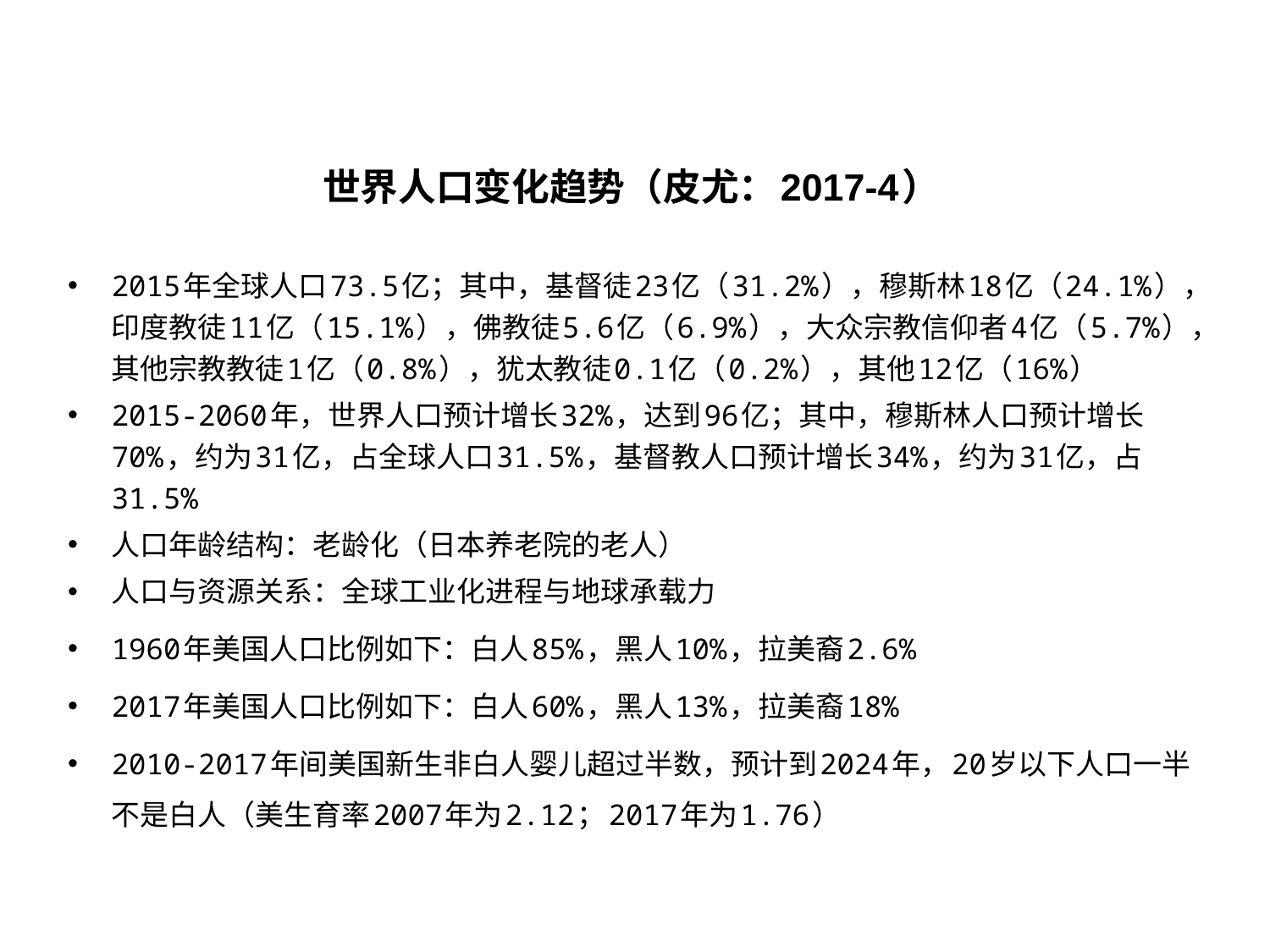

世界人口变化趋势（皮尤：2017-4）

2015年全球人口73.5亿；其中，基督徒23亿（31.2%），穆斯林18亿（24.1%），印度教徒11亿（15.1%），佛教徒5.6亿（6.9%），大众宗教信仰者4亿（5.7%），其他宗教教徒1亿（0.8%），犹太教徒0.1亿（0.2%），其他12亿（16%）
2015-2060年，世界人口预计增长32%，达到96亿；其中，穆斯林人口预计增长70%，约为31亿，占全球人口31.5%，基督教人口预计增长34%，约为31亿，占31.5%
人口年龄结构：老龄化（日本养老院的老人）
人口与资源关系：全球工业化进程与地球承载力
1960年美国人口比例如下：白人85%，黑人10%，拉美裔2.6%
2017年美国人口比例如下：白人60%，黑人13%，拉美裔18%
2010-2017年间美国新生非白人婴儿超过半数，预计到2024年，20岁以下人口一半不是白人（美生育率2007年为2.12；2017年为1.76）